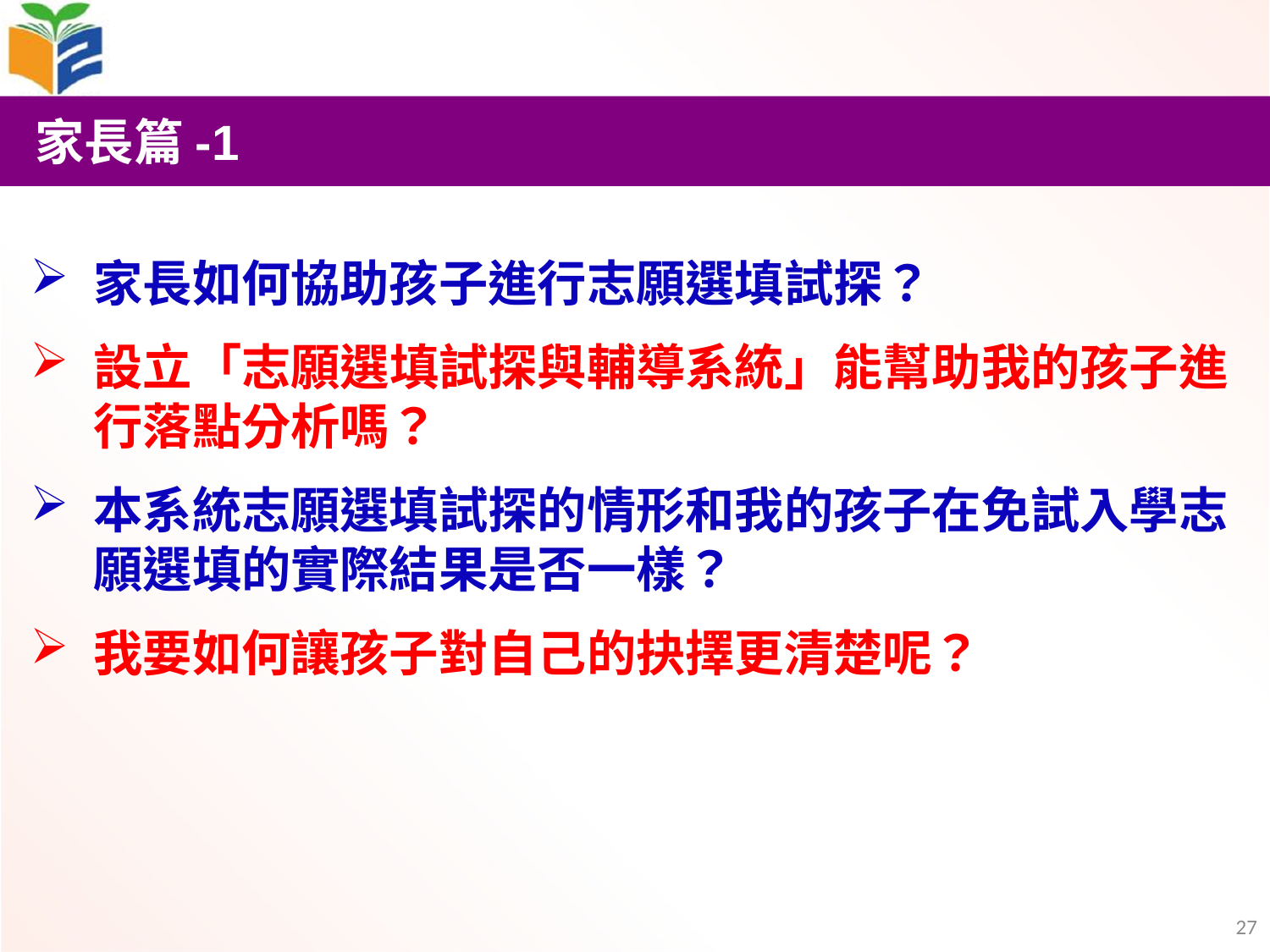

家長篇-1
家長如何協助孩子進行志願選填試探？
設立「志願選填試探與輔導系統」能幫助我的孩子進行落點分析嗎？
本系統志願選填試探的情形和我的孩子在免試入學志願選填的實際結果是否一樣？
我要如何讓孩子對自己的抉擇更清楚呢？

27